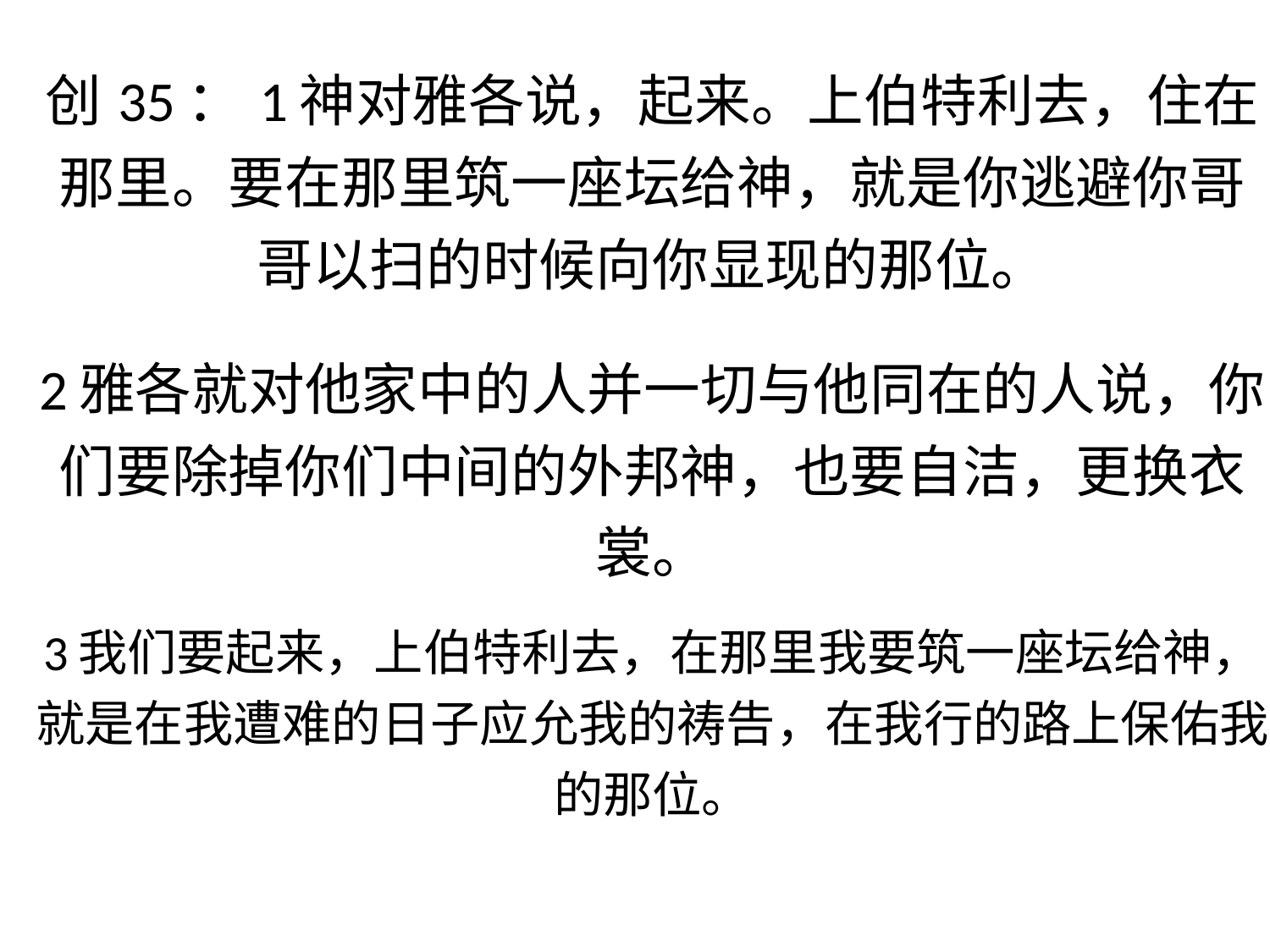

| 创35：1神对雅各说，起来。上伯特利去，住在那里。要在那里筑一座坛给神，就是你逃避你哥哥以扫的时候向你显现的那位。 |
| --- |
| 2雅各就对他家中的人并一切与他同在的人说，你们要除掉你们中间的外邦神，也要自洁，更换衣裳。 |
| 3我们要起来，上伯特利去，在那里我要筑一座坛给神，就是在我遭难的日子应允我的祷告，在我行的路上保佑我的那位。 |